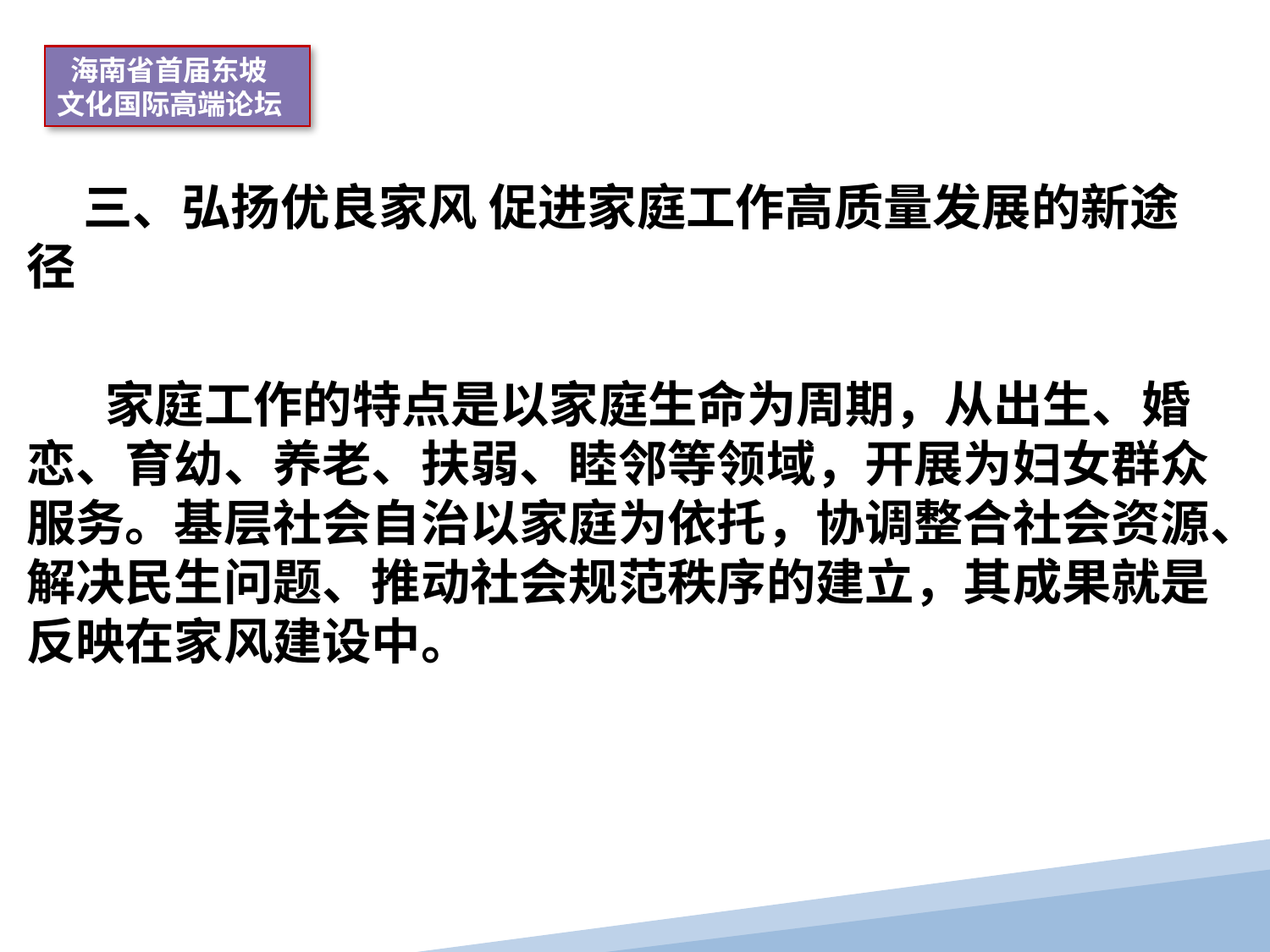

海南省首届东坡
文化国际高端论坛
    三、弘扬优良家风 促进家庭工作高质量发展的新途径

      家庭工作的特点是以家庭生命为周期，从出生、婚恋、育幼、养老、扶弱、睦邻等领域，开展为妇女群众服务。基层社会自治以家庭为依托，协调整合社会资源、解决民生问题、推动社会规范秩序的建立，其成果就是反映在家风建设中。